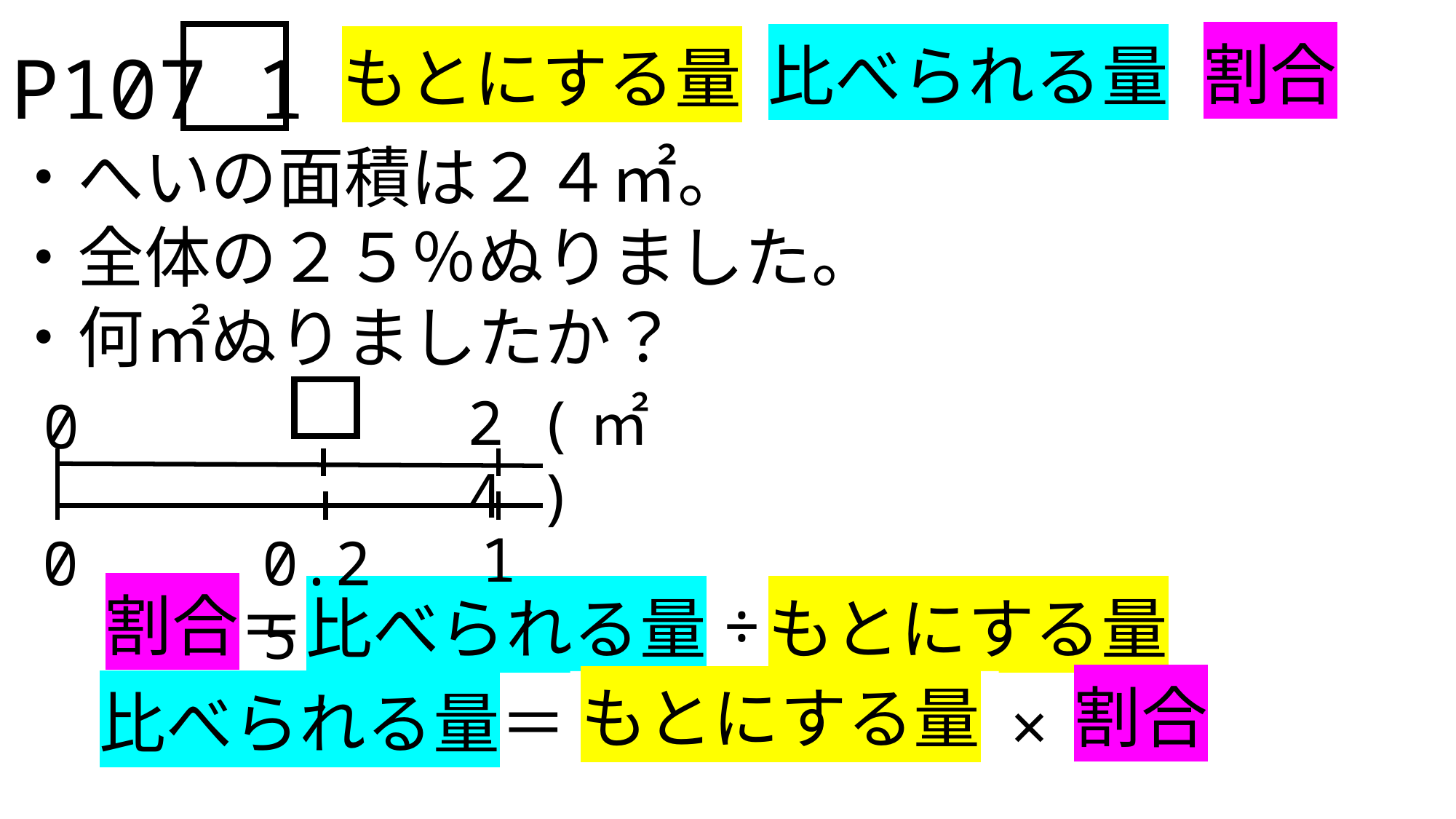

割合
比べられる量
もとにする量
P107 1
・へいの面積は２４㎡。
・全体の２５％ぬりました。
・何㎡ぬりましたか？

24
(㎡)
0
1
0
0.25
割合＝　　　　　　÷
比べられる量
もとにする量
割合
もとにする量
比べられる量＝
　　　　　　×